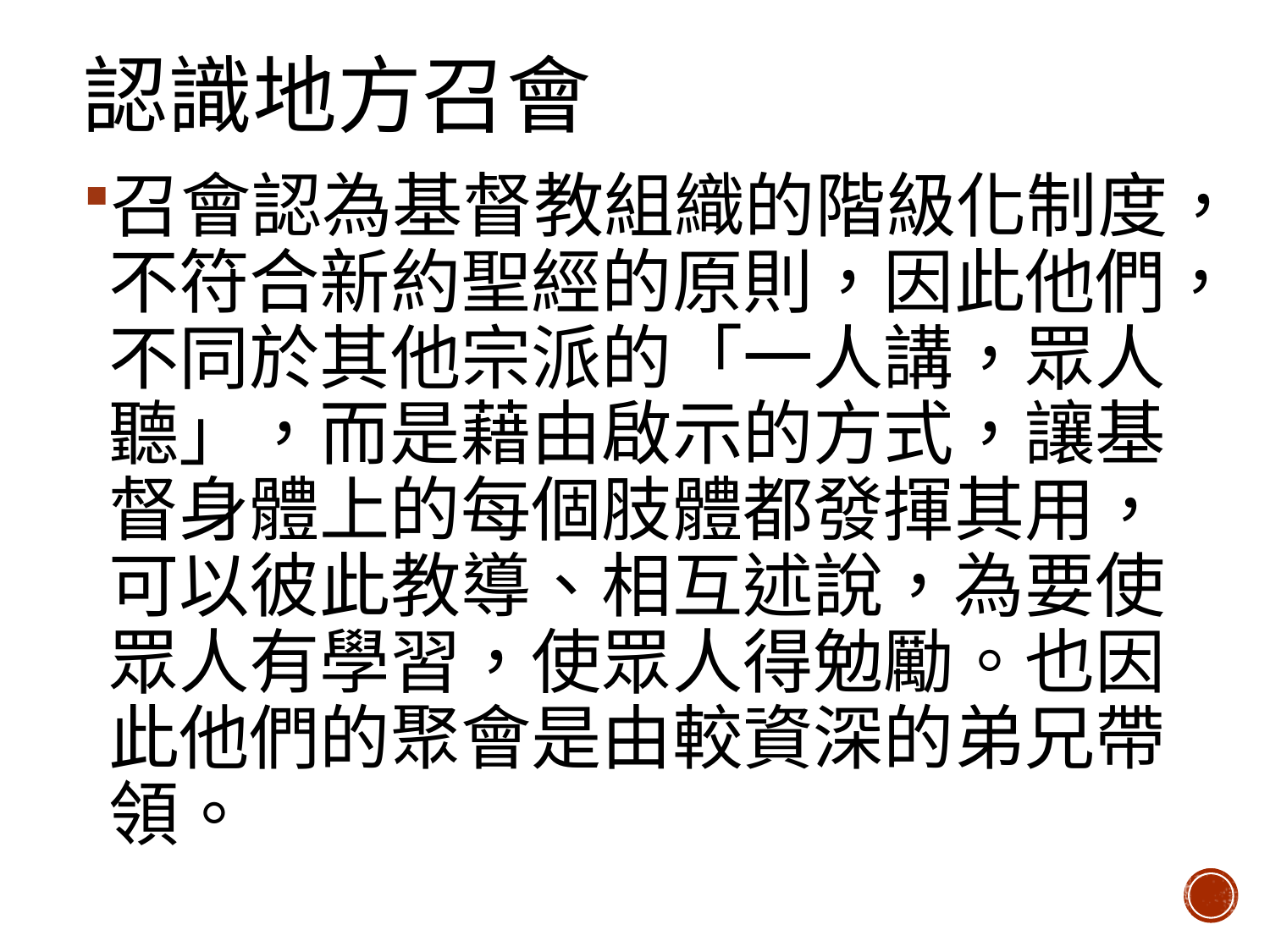

# 認識地方召會
召會認為基督教組織的階級化制度，不符合新約聖經的原則，因此他們，不同於其他宗派的「一人講，眾人聽」，而是藉由啟示的方式，讓基督身體上的每個肢體都發揮其用，可以彼此教導、相互述說，為要使眾人有學習，使眾人得勉勵。也因此他們的聚會是由較資深的弟兄帶領。